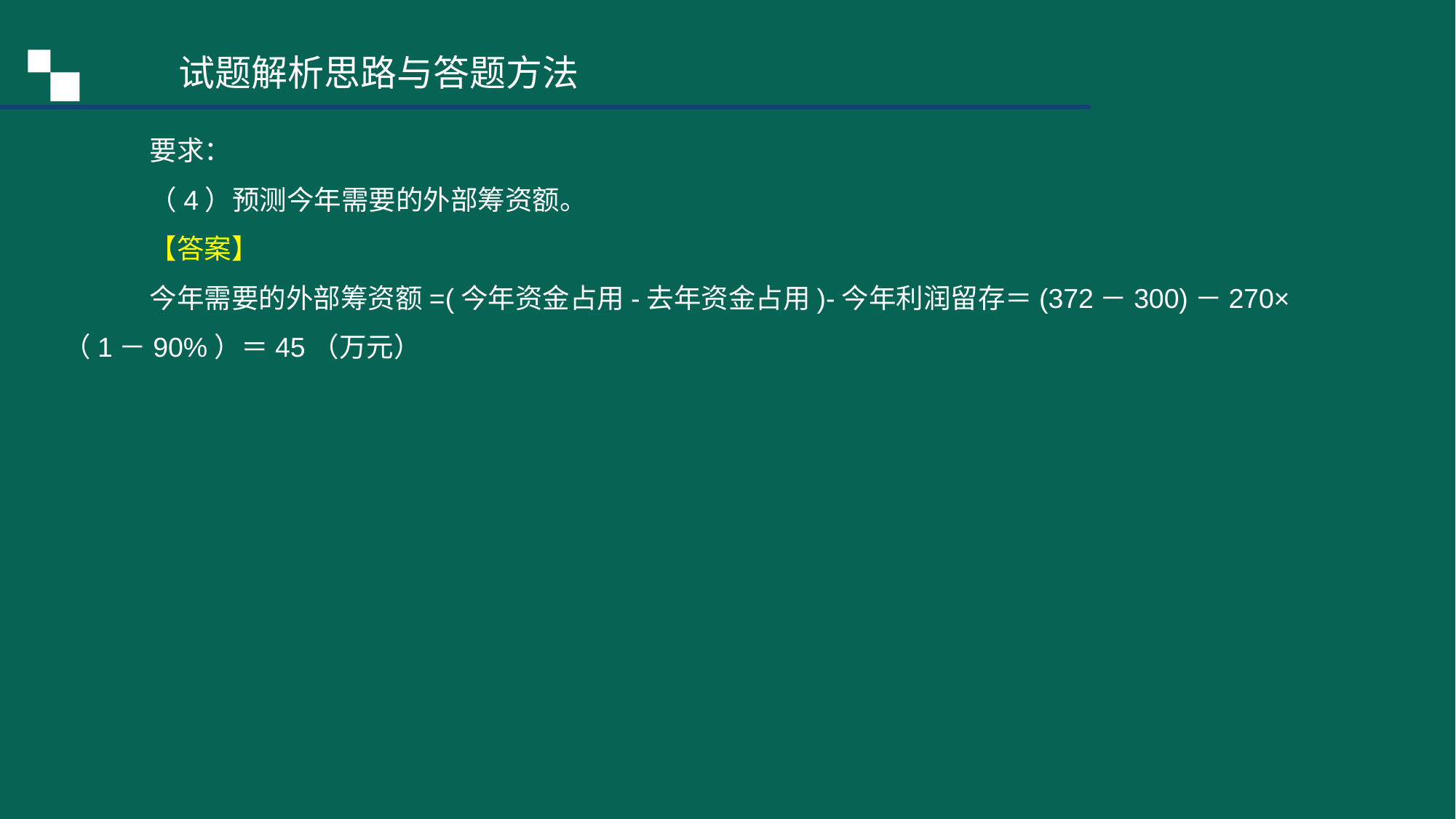

试题解析思路与答题方法
要求：
（4）预测今年需要的外部筹资额。
【答案】
今年需要的外部筹资额=(今年资金占用-去年资金占用)-今年利润留存＝(372－300)－270×（1－90%）＝45（万元）